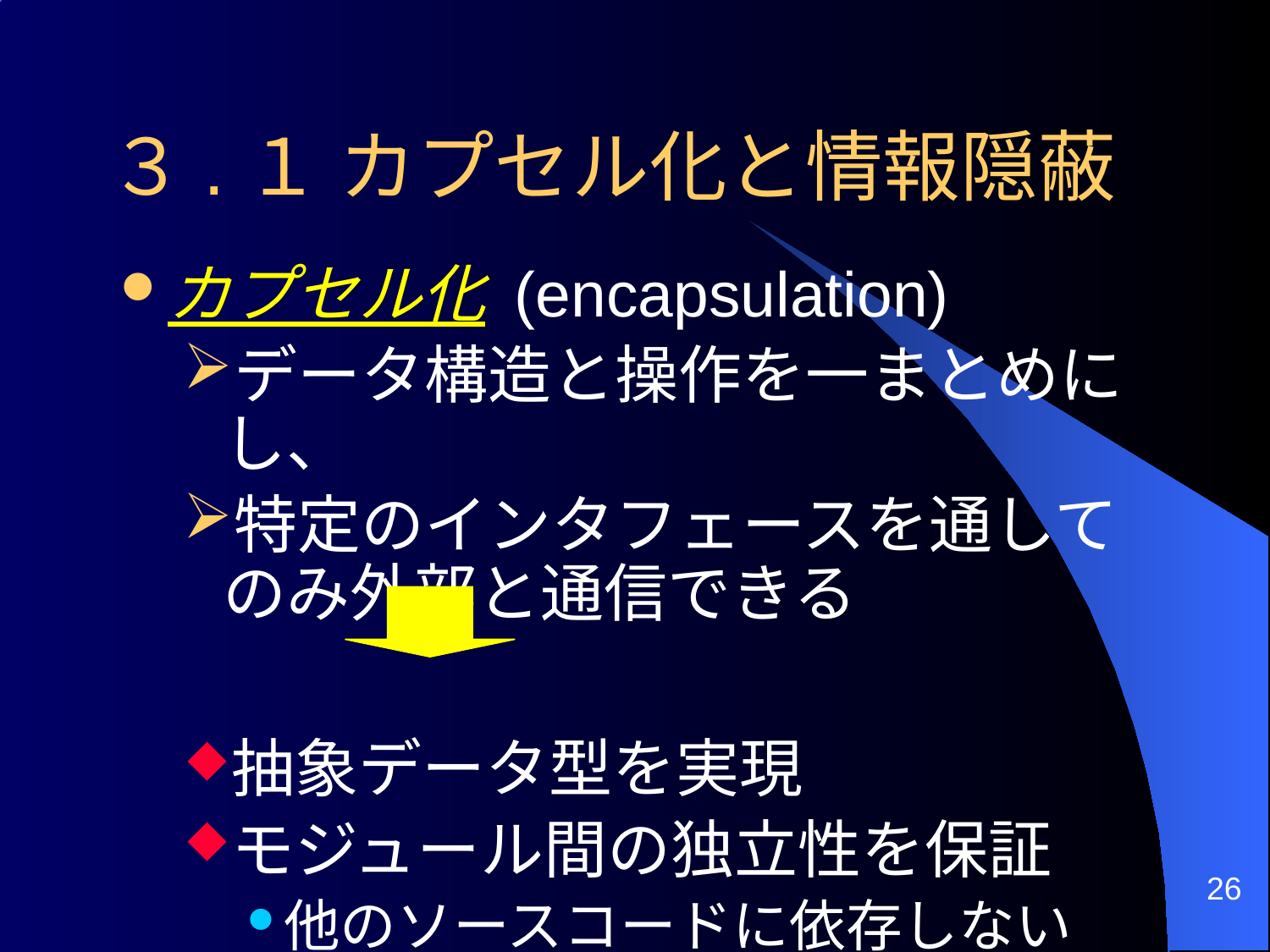

# ３.１ カプセル化と情報隠蔽
カプセル化 (encapsulation)
データ構造と操作を一まとめにし、
特定のインタフェースを通してのみ外部と通信できる

抽象データ型を実現
モジュール間の独立性を保証
他のソースコードに依存しない

26